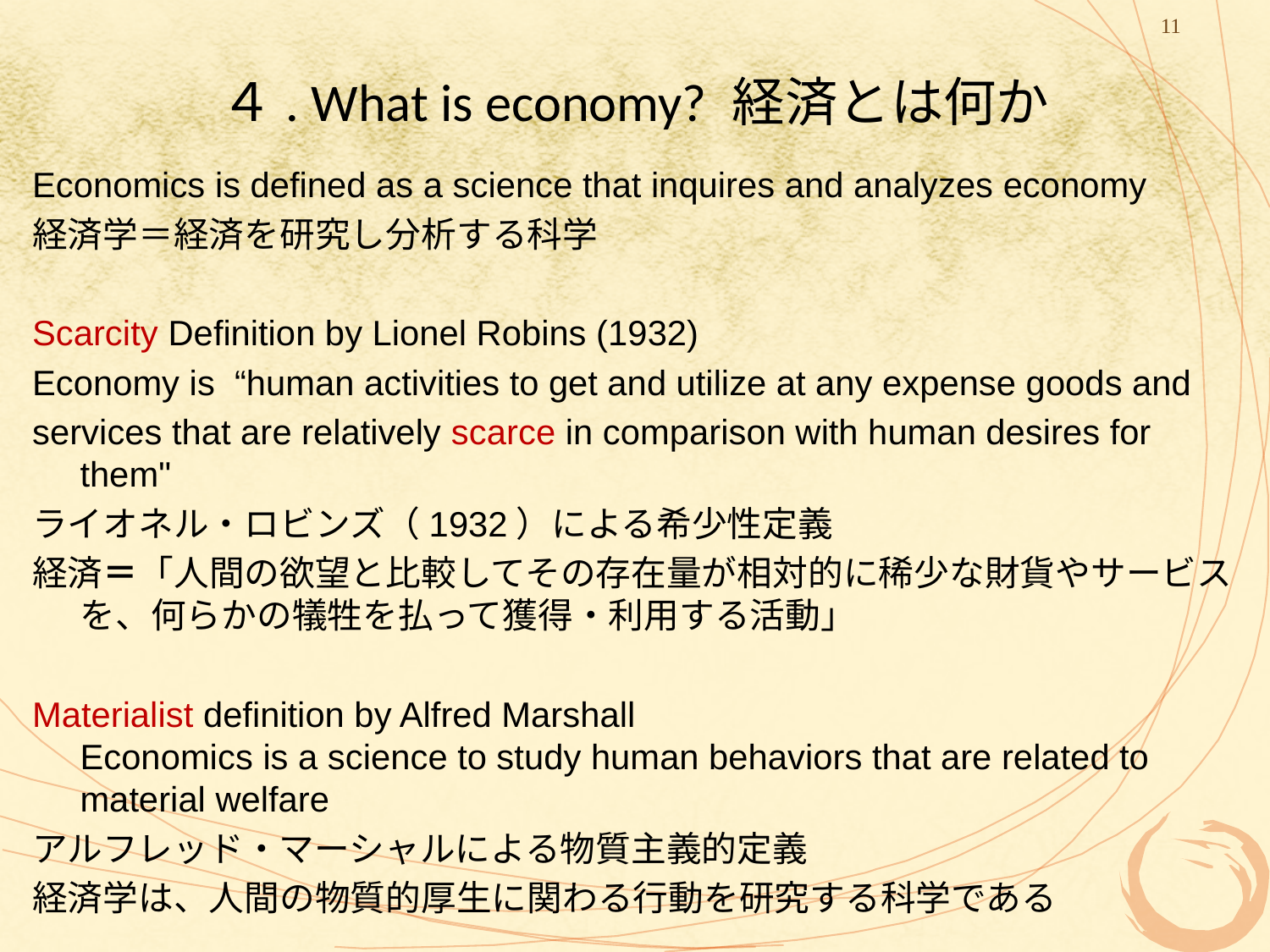

11
# ４. What is economy? 経済とは何か
Economics is defined as a science that inquires and analyzes economy
経済学＝経済を研究し分析する科学

Scarcity Definition by Lionel Robins (1932)
Economy is  “human activities to get and utilize at any expense goods and
services that are relatively scarce in comparison with human desires for them"
ライオネル・ロビンズ（1932）による希少性定義
経済＝「人間の欲望と比較してその存在量が相対的に稀少な財貨やサービスを、何らかの犠牲を払って獲得・利用する活動」

Materialist definition by Alfred Marshall
Economics is a science to study human behaviors that are related to material welfare
アルフレッド・マーシャルによる物質主義的定義
経済学は、人間の物質的厚生に関わる行動を研究する科学である